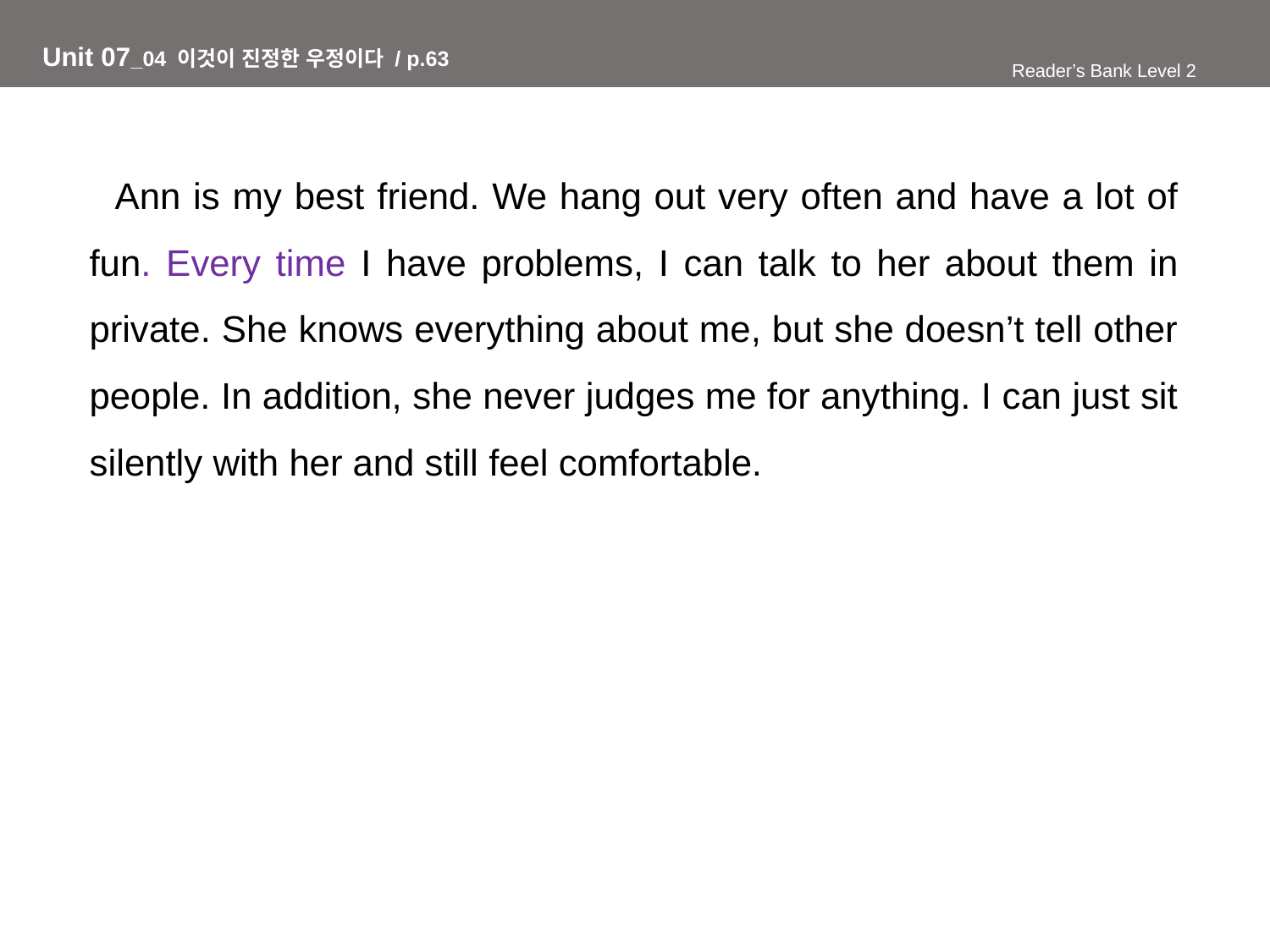

# Unit 07_04 이것이 진정한 우정이다 / p.63
Reader’s Bank Level 2

  Ann is my best friend. We hang out very often and have a lot of fun. Every time I have problems, I can talk to her about them in private. She knows everything about me, but she doesn’t tell other people. In addition, she never judges me for anything. I can just sit silently with her and still feel comfortable.